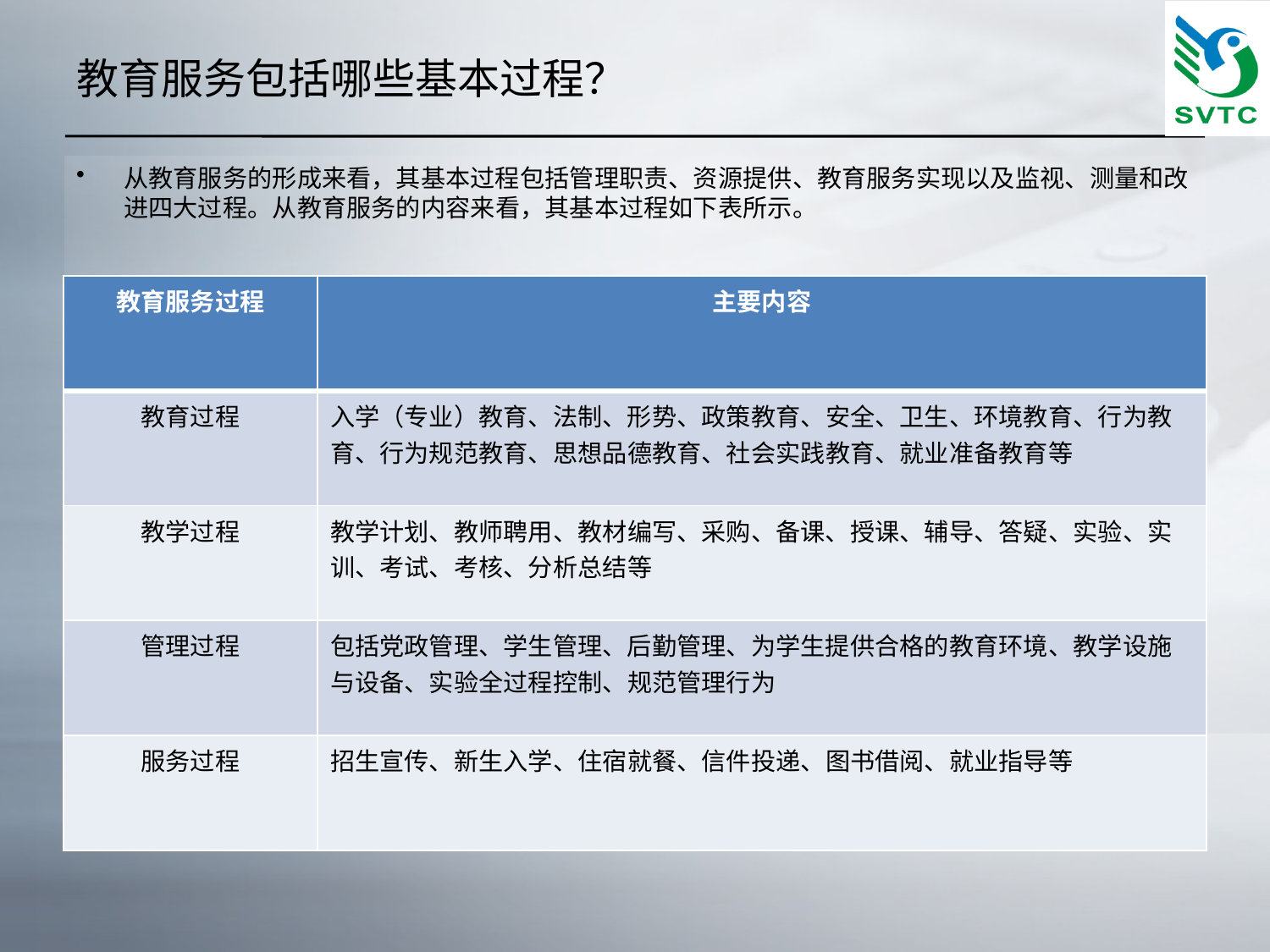

# 教育服务包括哪些基本过程？
从教育服务的形成来看，其基本过程包括管理职责、资源提供、教育服务实现以及监视、测量和改进四大过程。从教育服务的内容来看，其基本过程如下表所示。
| 教育服务过程 | 主要内容 |
| --- | --- |
| 教育过程 | 入学（专业）教育、法制、形势、政策教育、安全、卫生、环境教育、行为教育、行为规范教育、思想品德教育、社会实践教育、就业准备教育等 |
| 教学过程 | 教学计划、教师聘用、教材编写、采购、备课、授课、辅导、答疑、实验、实训、考试、考核、分析总结等 |
| 管理过程 | 包括党政管理、学生管理、后勤管理、为学生提供合格的教育环境、教学设施与设备、实验全过程控制、规范管理行为 |
| 服务过程 | 招生宣传、新生入学、住宿就餐、信件投递、图书借阅、就业指导等 |